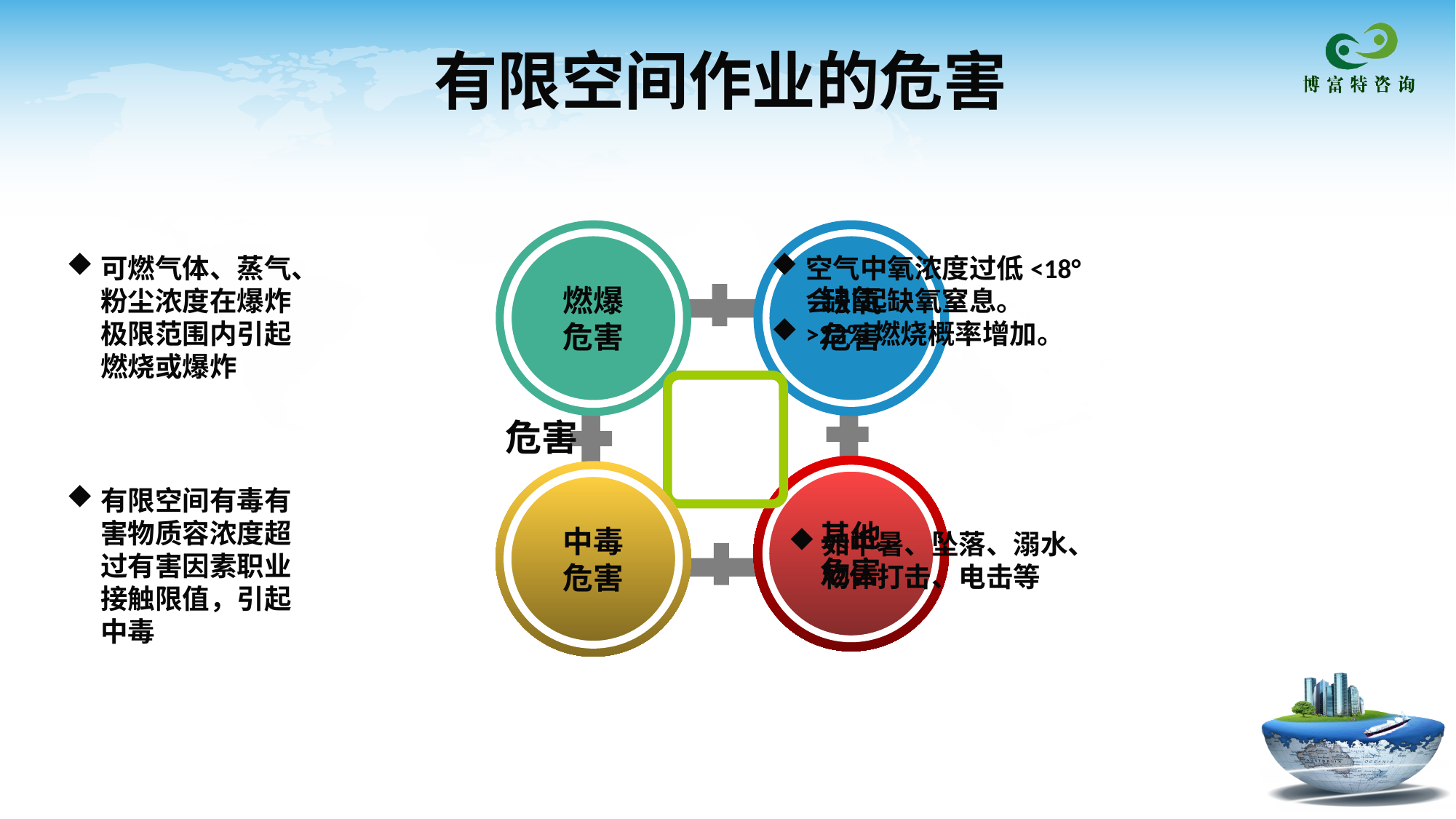

有限空间作业的危害

燃爆
危害

缺氧
危害

其他
危害

可燃气体、蒸气、粉尘浓度在爆炸极限范围内引起燃烧或爆炸
空气中氧浓度过低<18°会引起缺氧窒息。
>22%燃烧概率增加。

危害

中毒
危害
有限空间有毒有害物质容浓度超过有害因素职业接触限值，引起中毒

如中暑、坠落、溺水、物体打击、电击等